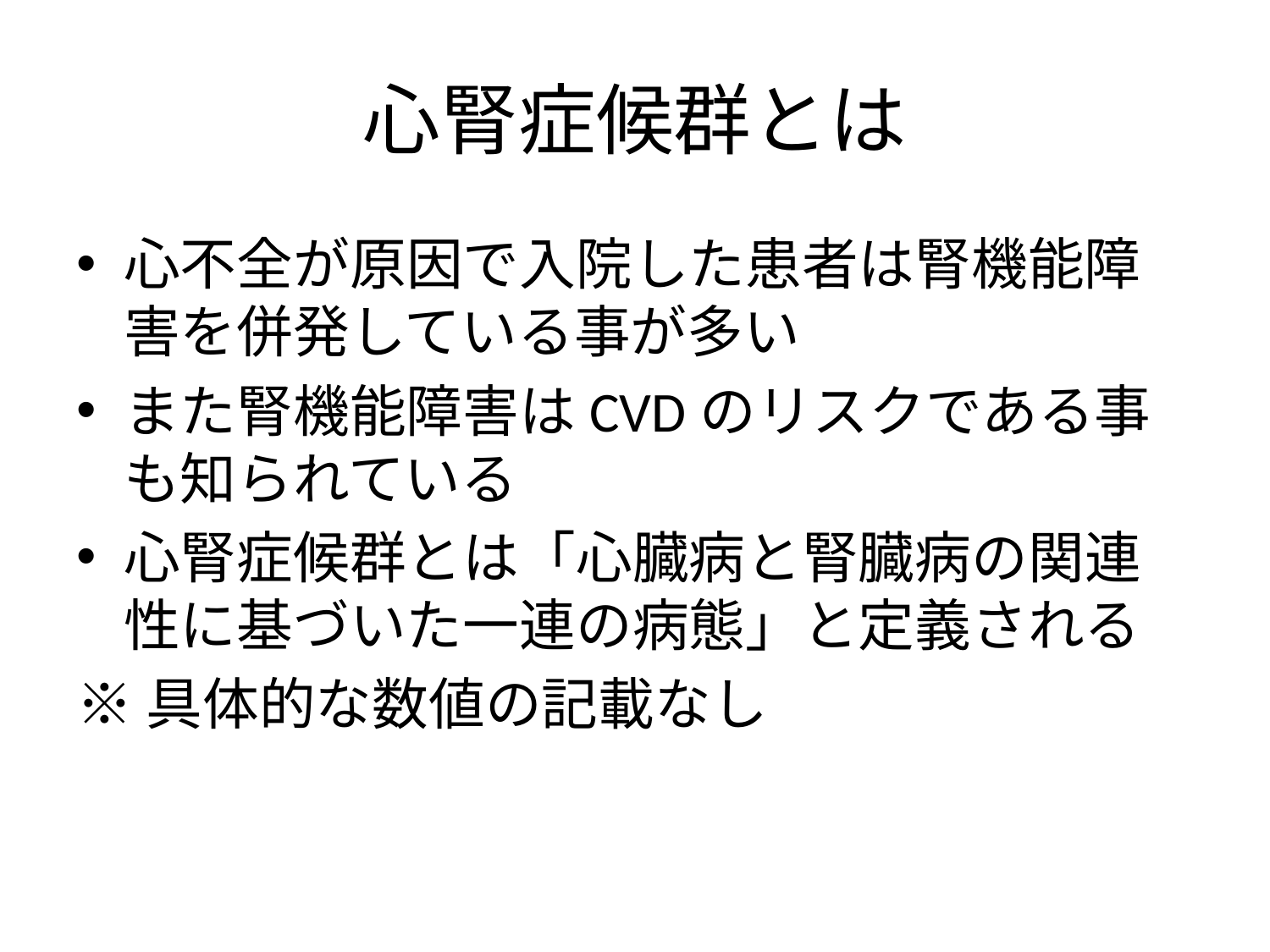

# 心腎症候群とは
心不全が原因で入院した患者は腎機能障害を併発している事が多い
また腎機能障害はCVDのリスクである事も知られている
心腎症候群とは「心臓病と腎臓病の関連性に基づいた一連の病態」と定義される
※具体的な数値の記載なし